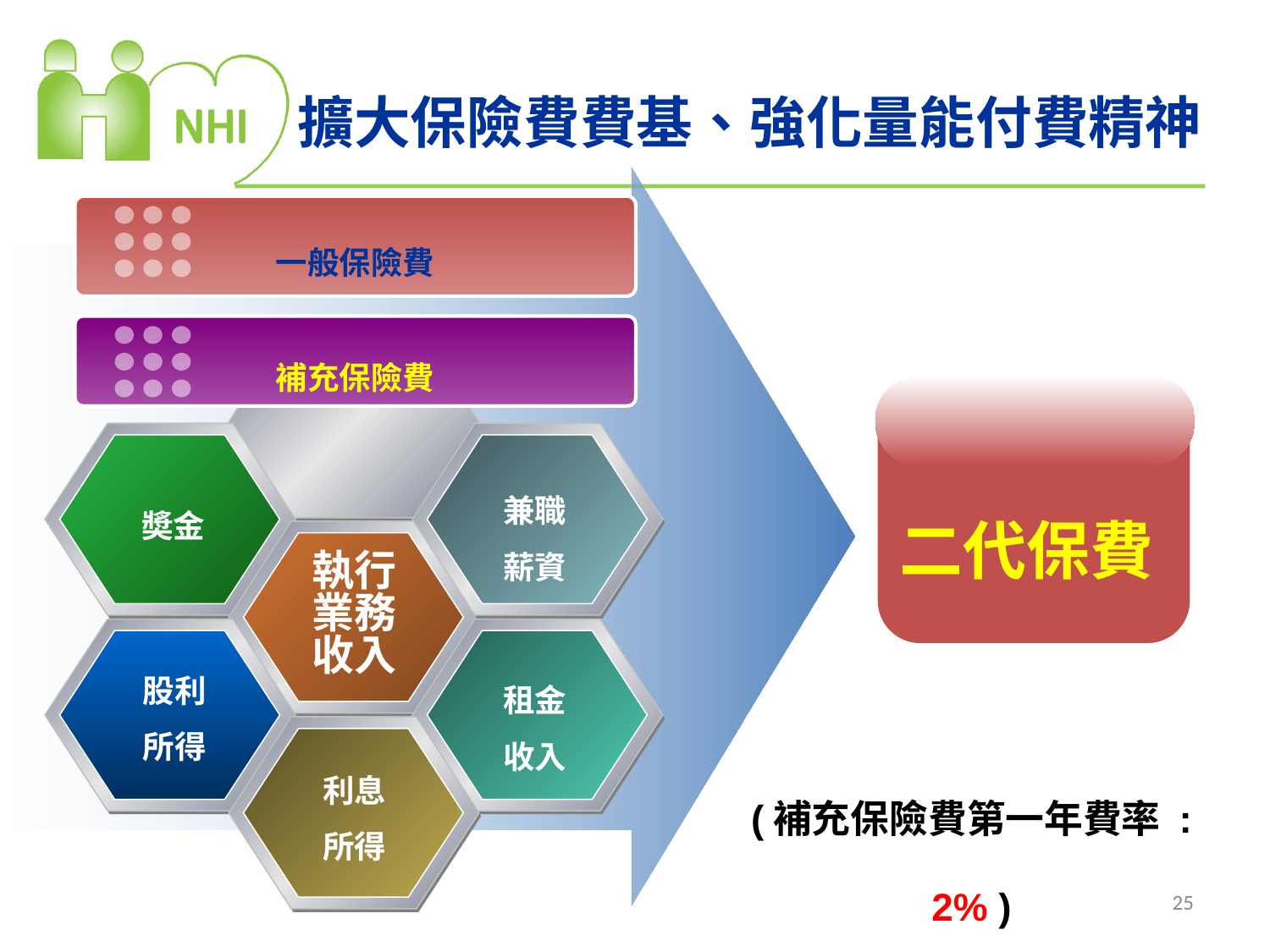

# 擴大保險費費基、強化量能付費精神

一般保險費

補充保險費

奬金

二代保費
兼職
薪資
執行
業務
收入
股利
所得
租金
收入
利息
所得
(補充保險費第一年費率 : 2% )
25